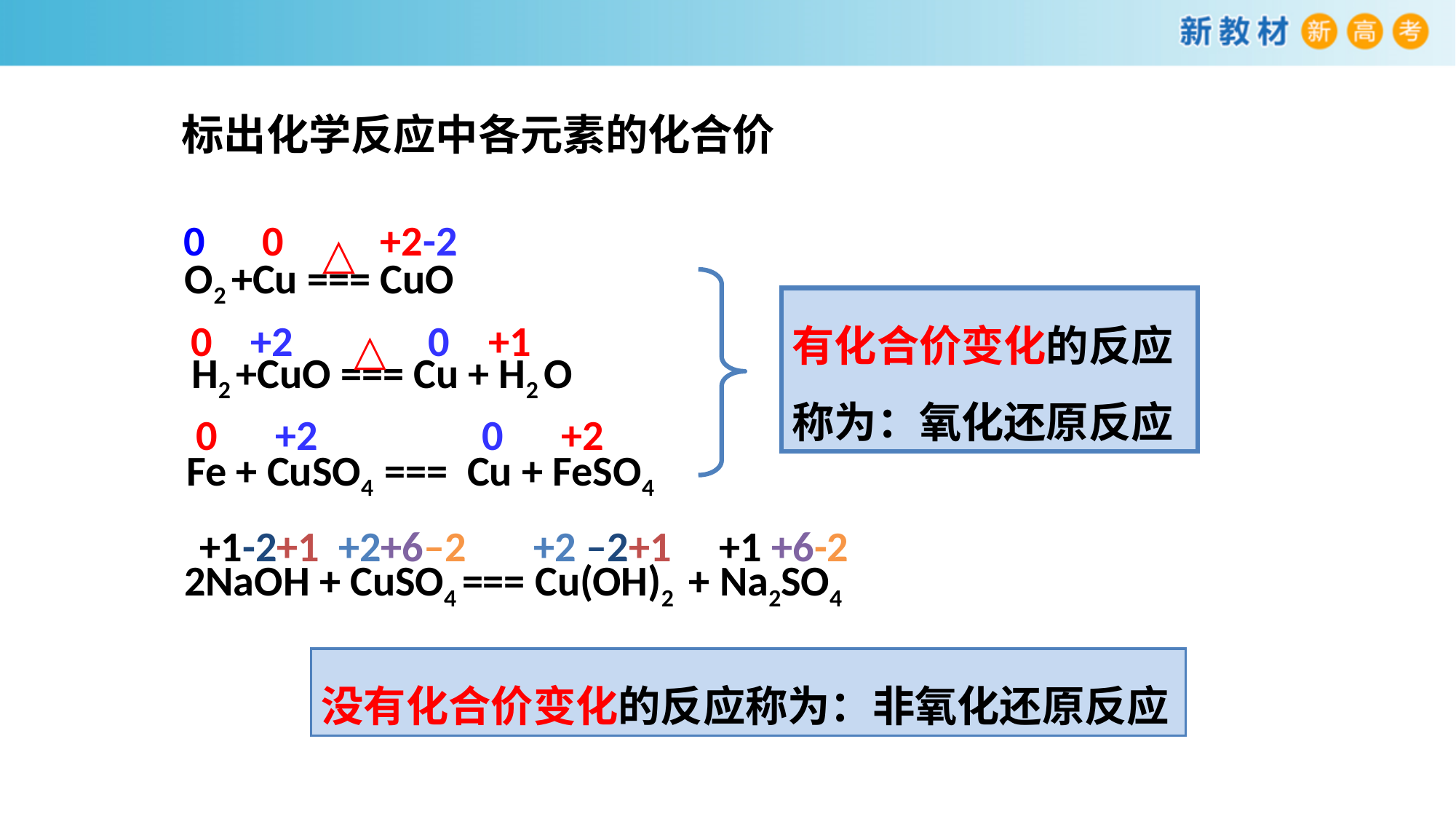

标出化学反应中各元素的化合价
0      0          +2-2
△
O2 +Cu === CuO

有化合价变化的反应称为：氧化还原反应
0    +2              0    +1
△
H2 +CuO === Cu + H2 O
0      +2                 0      +2
Fe + CuSO4  ===  Cu + FeSO4
   +1-2+1  +2+6–2       +2 –2+1     +1 +6-2
2NaOH + CuSO4 === Cu(OH)2  + Na2SO4
没有化合价变化的反应称为：非氧化还原反应